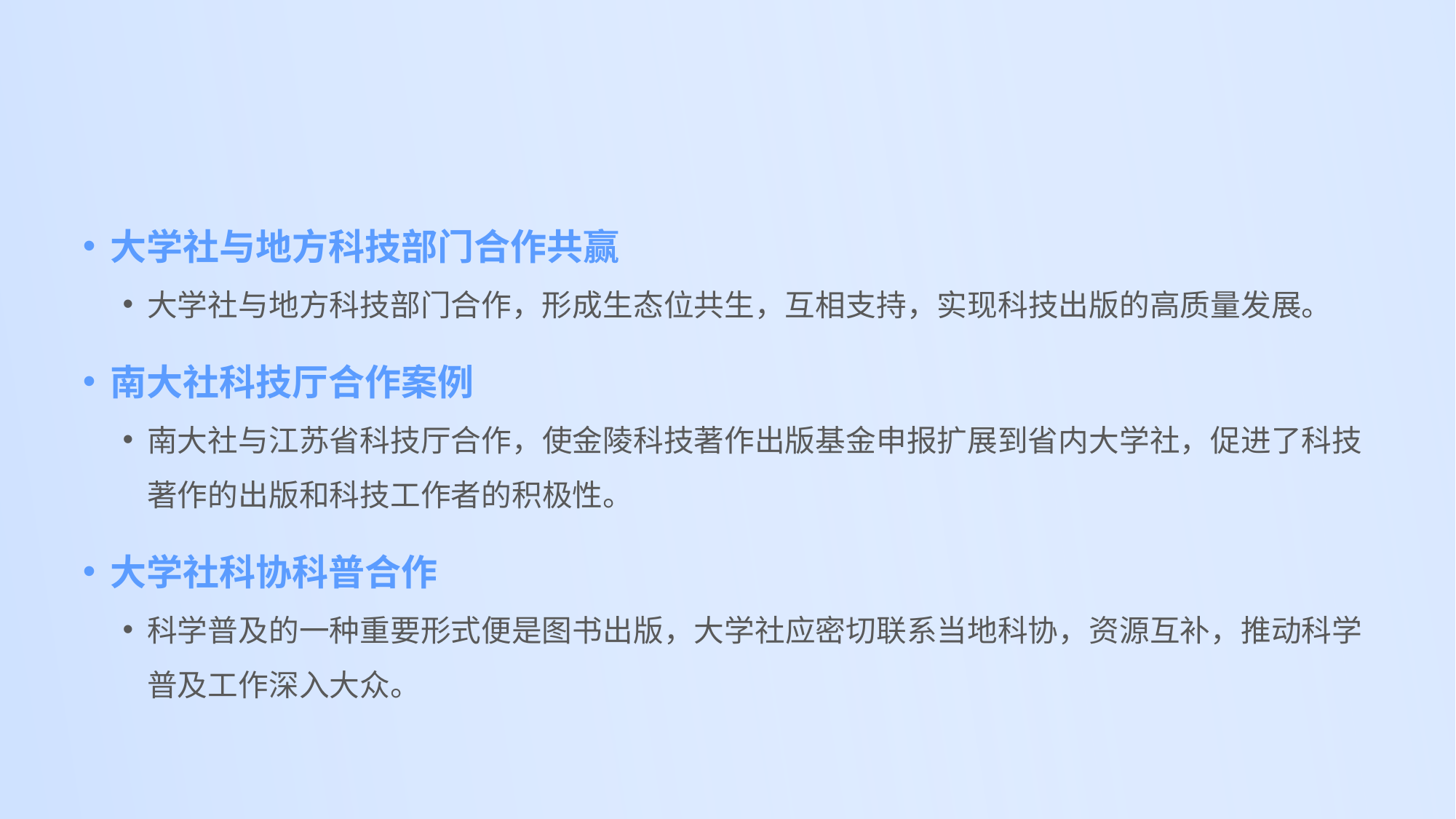

#
大学社与地方科技部门合作共赢
大学社与地方科技部门合作，形成生态位共生，互相支持，实现科技出版的高质量发展。
南大社科技厅合作案例
南大社与江苏省科技厅合作，使金陵科技著作出版基金申报扩展到省内大学社，促进了科技著作的出版和科技工作者的积极性。
大学社科协科普合作
科学普及的一种重要形式便是图书出版，大学社应密切联系当地科协，资源互补，推动科学普及工作深入大众。